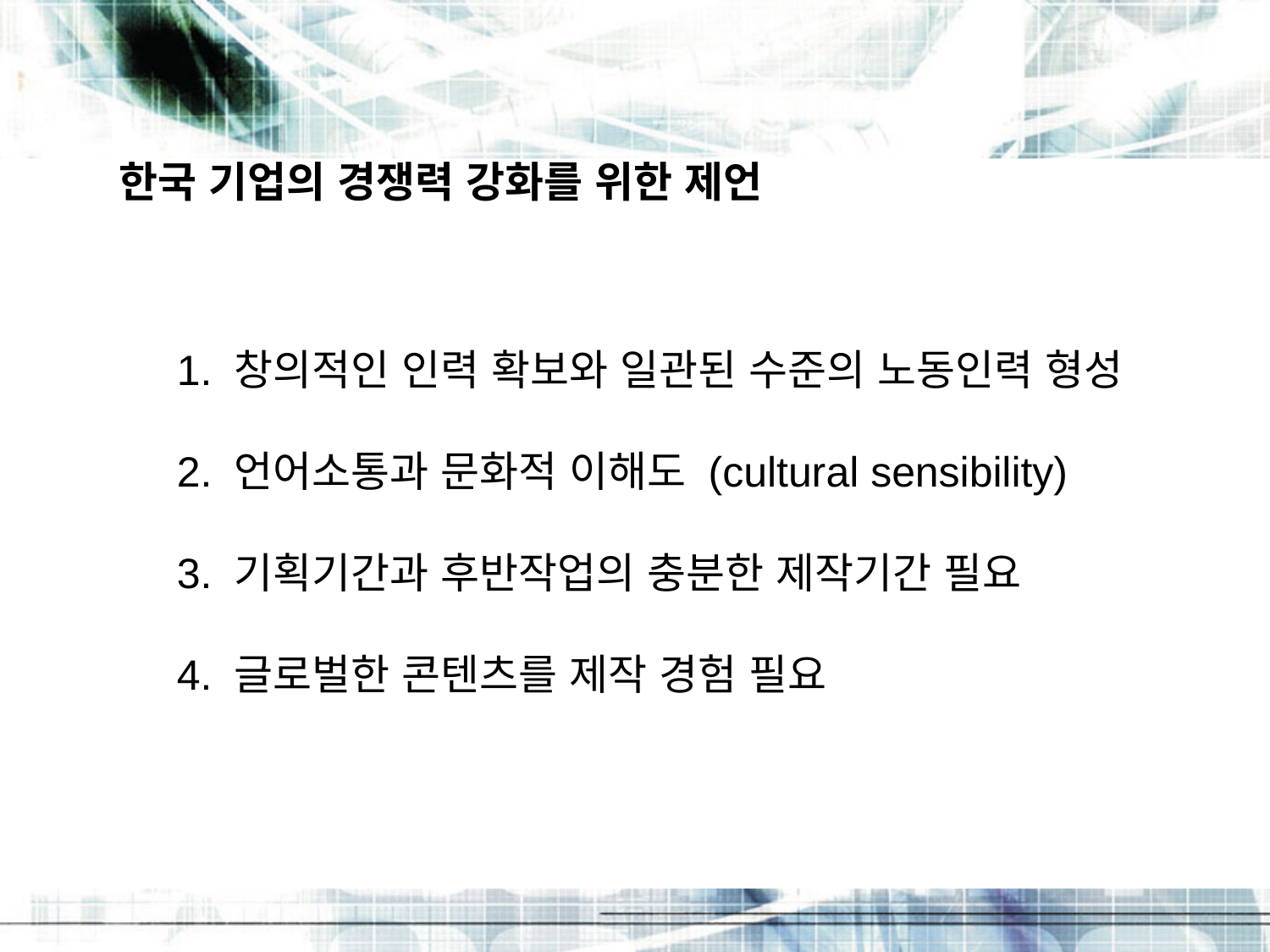

한국 기업의 경쟁력 강화를 위한 제언
1. 창의적인 인력 확보와 일관된 수준의 노동인력 형성

2. 언어소통과 문화적 이해도 (cultural sensibility)

3. 기획기간과 후반작업의 충분한 제작기간 필요

4. 글로벌한 콘텐츠를 제작 경험 필요